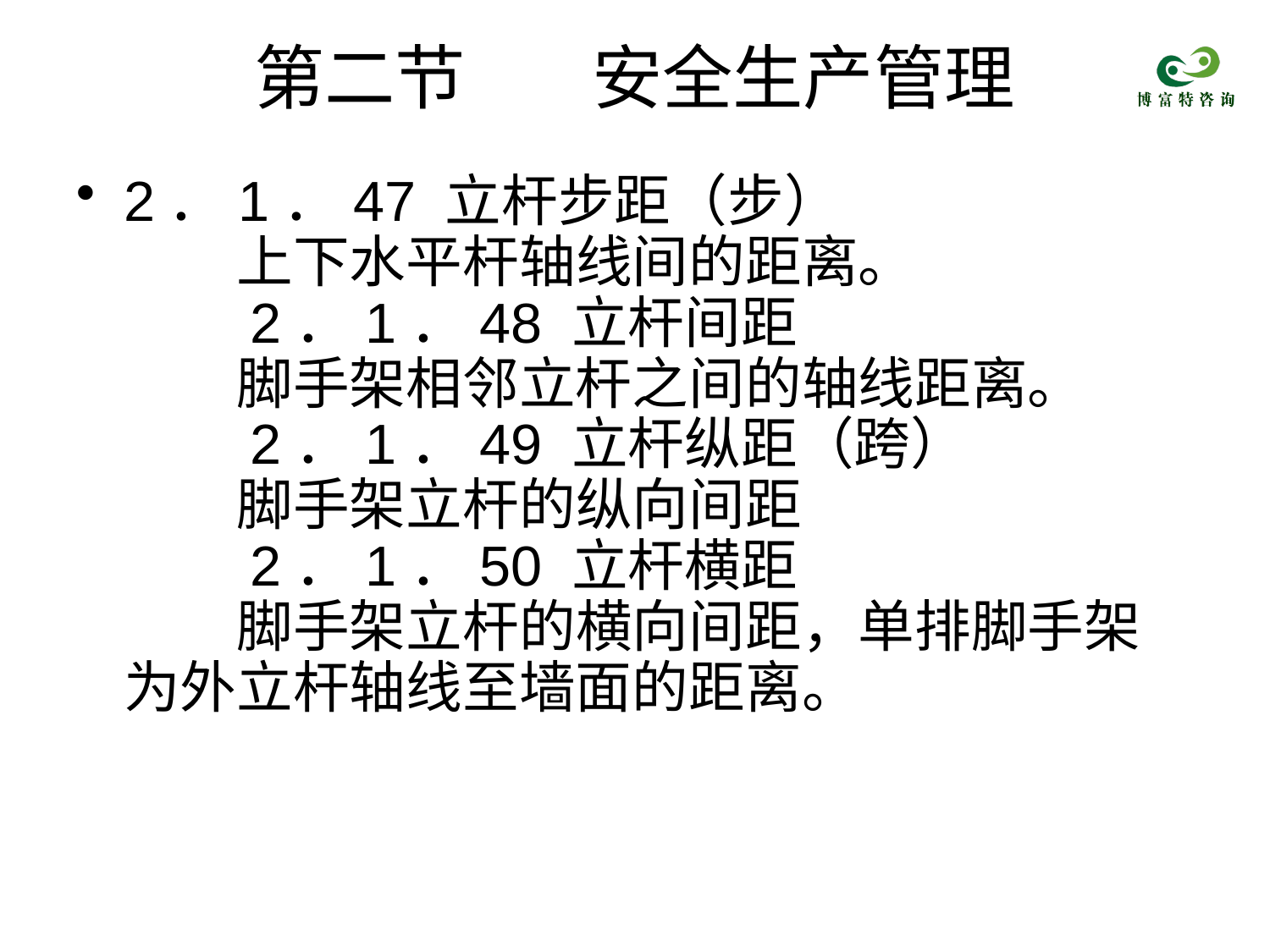

# 第二节        安全生产管理
2．1．47 立杆步距（步）
　　上下水平杆轴线间的距离。
　　2．1．48 立杆间距
　　脚手架相邻立杆之间的轴线距离。
　　2．1．49 立杆纵距（跨）
　　脚手架立杆的纵向间距
　　2．1．50 立杆横距
　　脚手架立杆的横向间距，单排脚手架为外立杆轴线至墙面的距离。